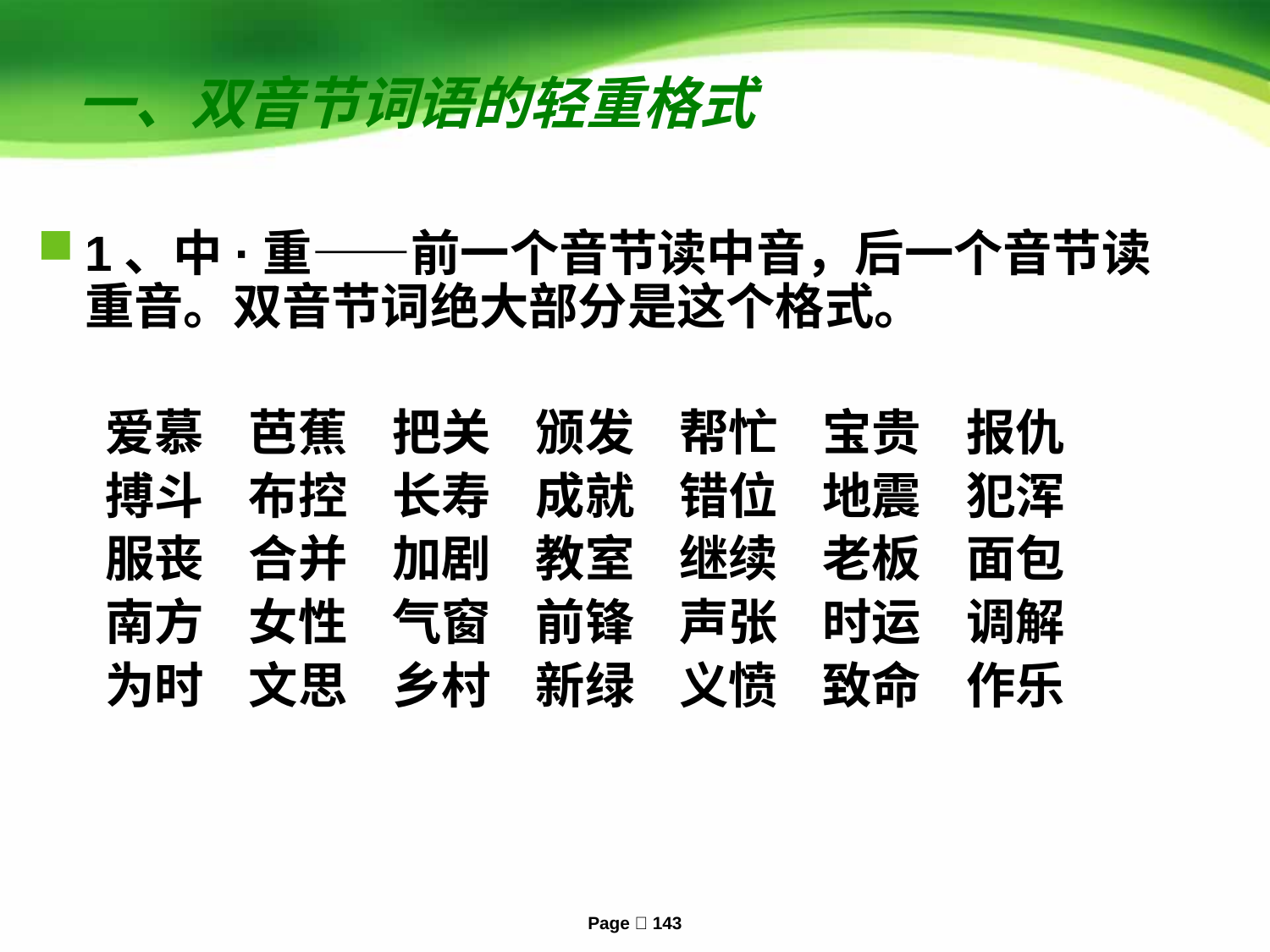

# 一、双音节词语的轻重格式
1、中·重——前一个音节读中音，后一个音节读重音。双音节词绝大部分是这个格式。

     爱慕    芭蕉    把关    颁发    帮忙    宝贵    报仇
     搏斗    布控    长寿    成就    错位    地震    犯浑
     服丧    合并    加剧    教室    继续    老板    面包
     南方    女性    气窗    前锋    声张    时运    调解
     为时    文思    乡村    新绿    义愤    致命    作乐